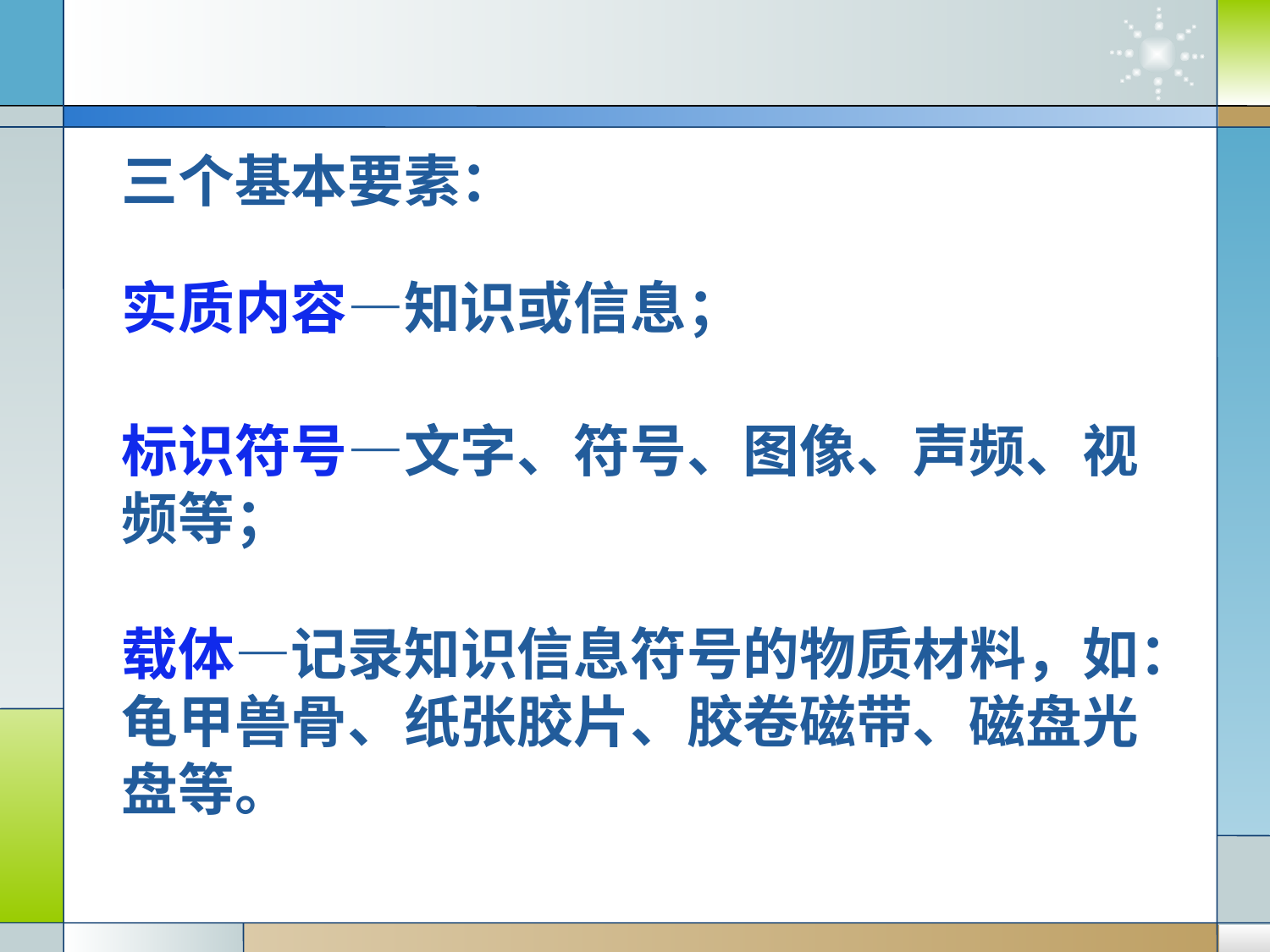

三个基本要素：
实质内容—知识或信息；
标识符号—文字、符号、图像、声频、视频等；
载体—记录知识信息符号的物质材料，如：龟甲兽骨、纸张胶片、胶卷磁带、磁盘光盘等。